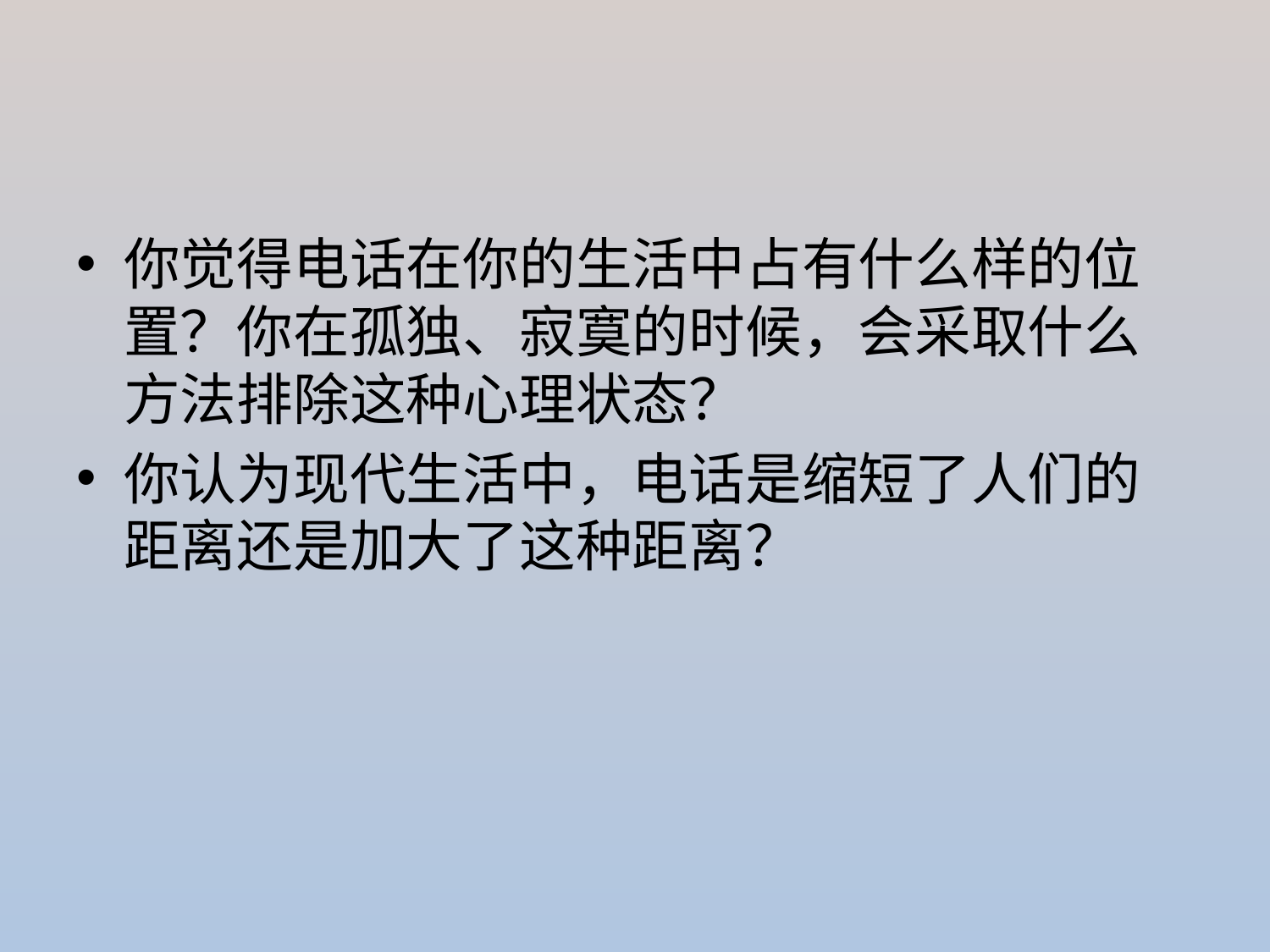

你觉得电话在你的生活中占有什么样的位置？你在孤独、寂寞的时候，会采取什么方法排除这种心理状态？
你认为现代生活中，电话是缩短了人们的距离还是加大了这种距离？